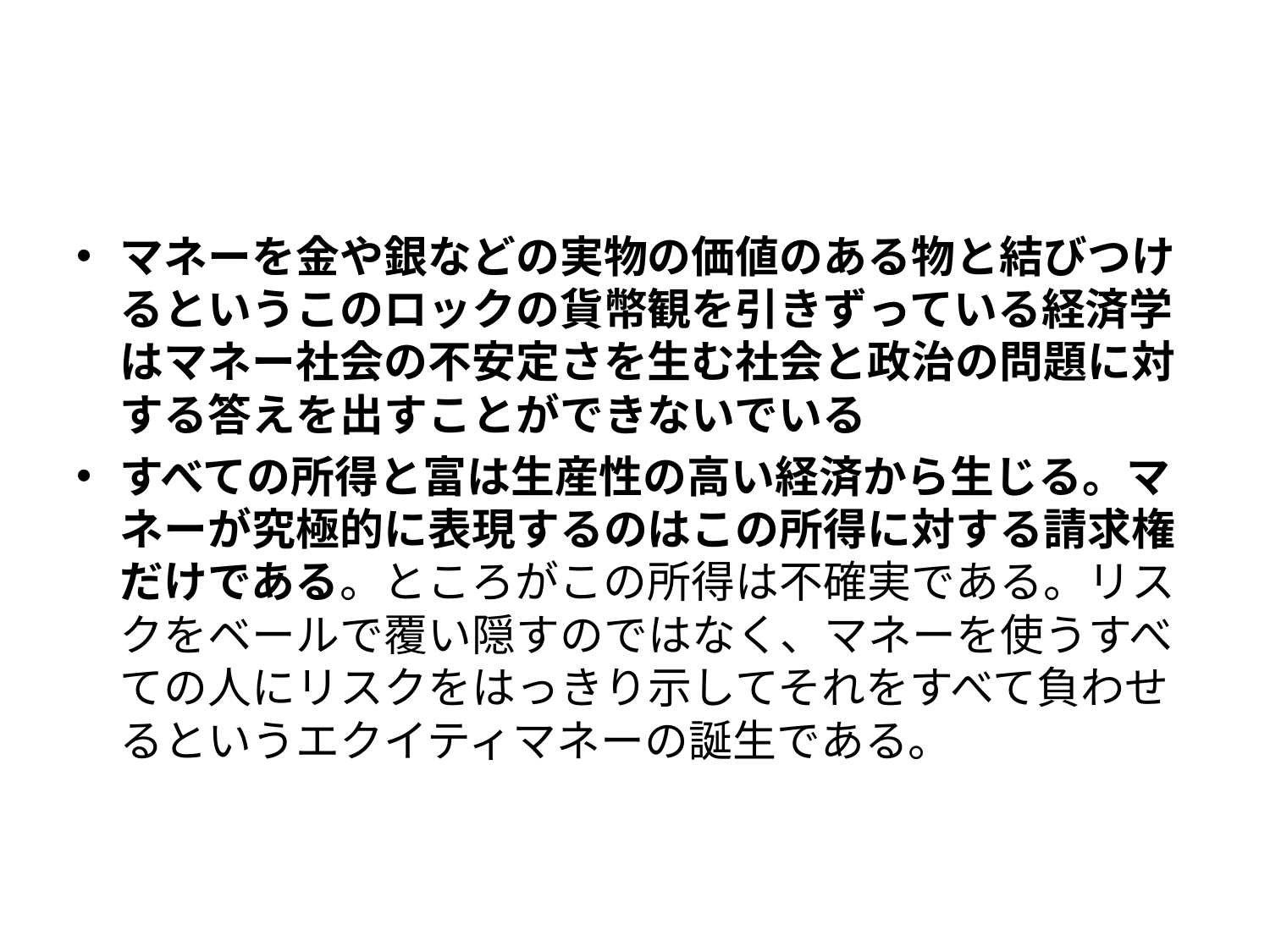

#
マネーを金や銀などの実物の価値のある物と結びつけるというこのロックの貨幣観を引きずっている経済学はマネー社会の不安定さを生む社会と政治の問題に対する答えを出すことができないでいる
すべての所得と富は生産性の高い経済から生じる。マネーが究極的に表現するのはこの所得に対する請求権だけである。ところがこの所得は不確実である。リスクをベールで覆い隠すのではなく、マネーを使うすべての人にリスクをはっきり示してそれをすべて負わせるというエクイティマネーの誕生である。